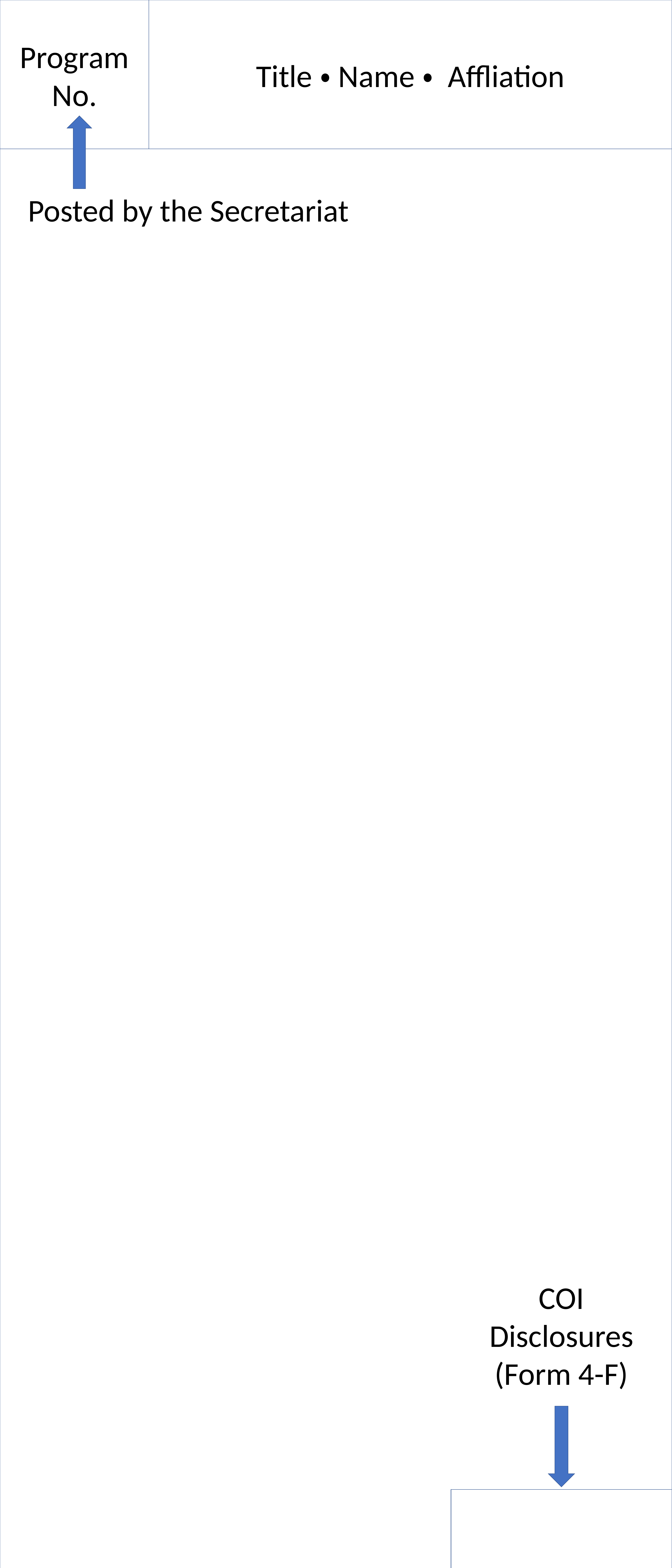

Title・Name・ Affliation
Program
No.

Posted by the Secretariat
COI
Disclosures
(Form 4-F)